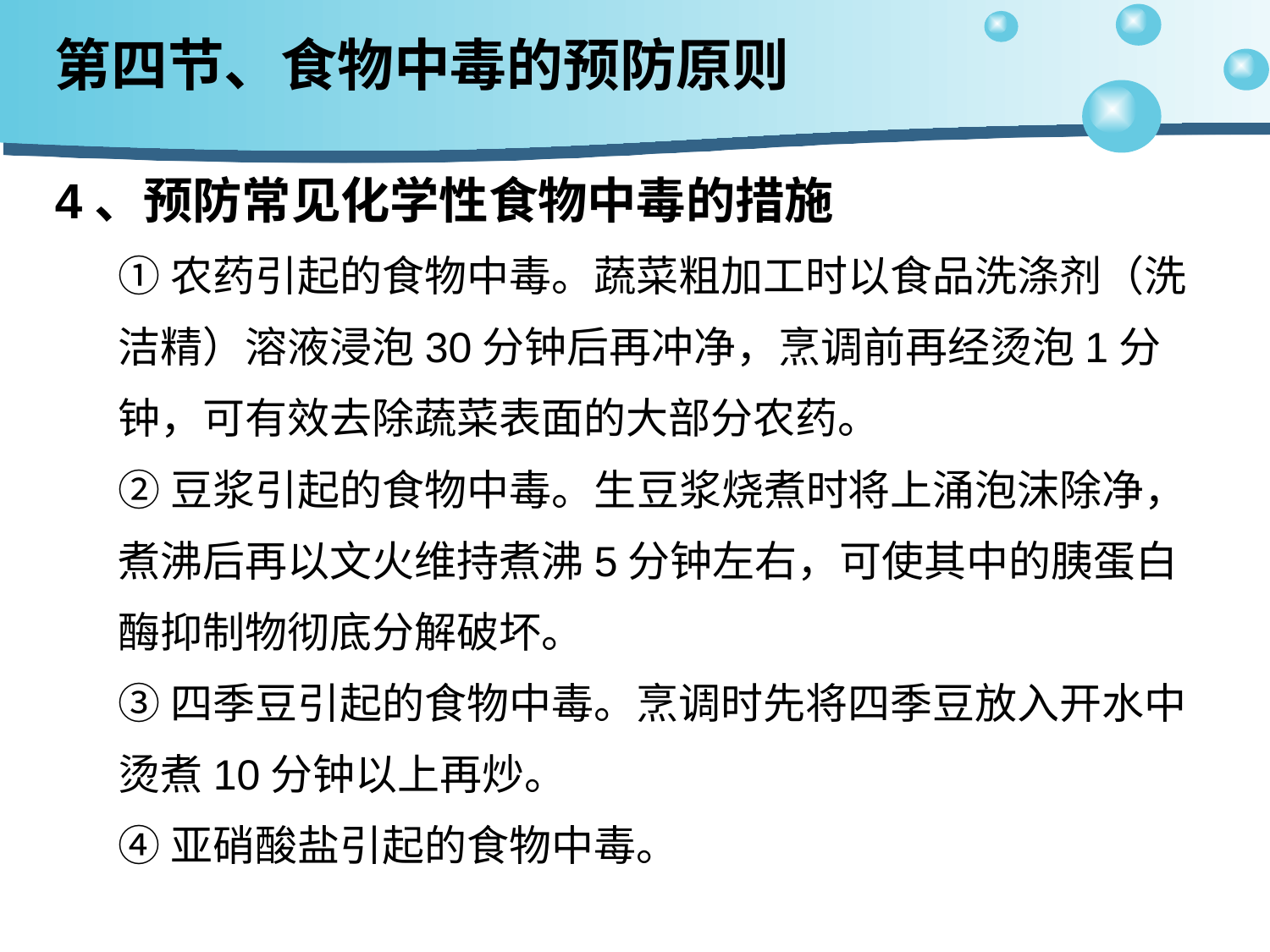

# 第四节、食物中毒的预防原则
4、预防常见化学性食物中毒的措施
①农药引起的食物中毒。蔬菜粗加工时以食品洗涤剂（洗洁精）溶液浸泡30分钟后再冲净，烹调前再经烫泡1分钟，可有效去除蔬菜表面的大部分农药。
②豆浆引起的食物中毒。生豆浆烧煮时将上涌泡沫除净，煮沸后再以文火维持煮沸5分钟左右，可使其中的胰蛋白酶抑制物彻底分解破坏。
③四季豆引起的食物中毒。烹调时先将四季豆放入开水中烫煮10分钟以上再炒。
④亚硝酸盐引起的食物中毒。